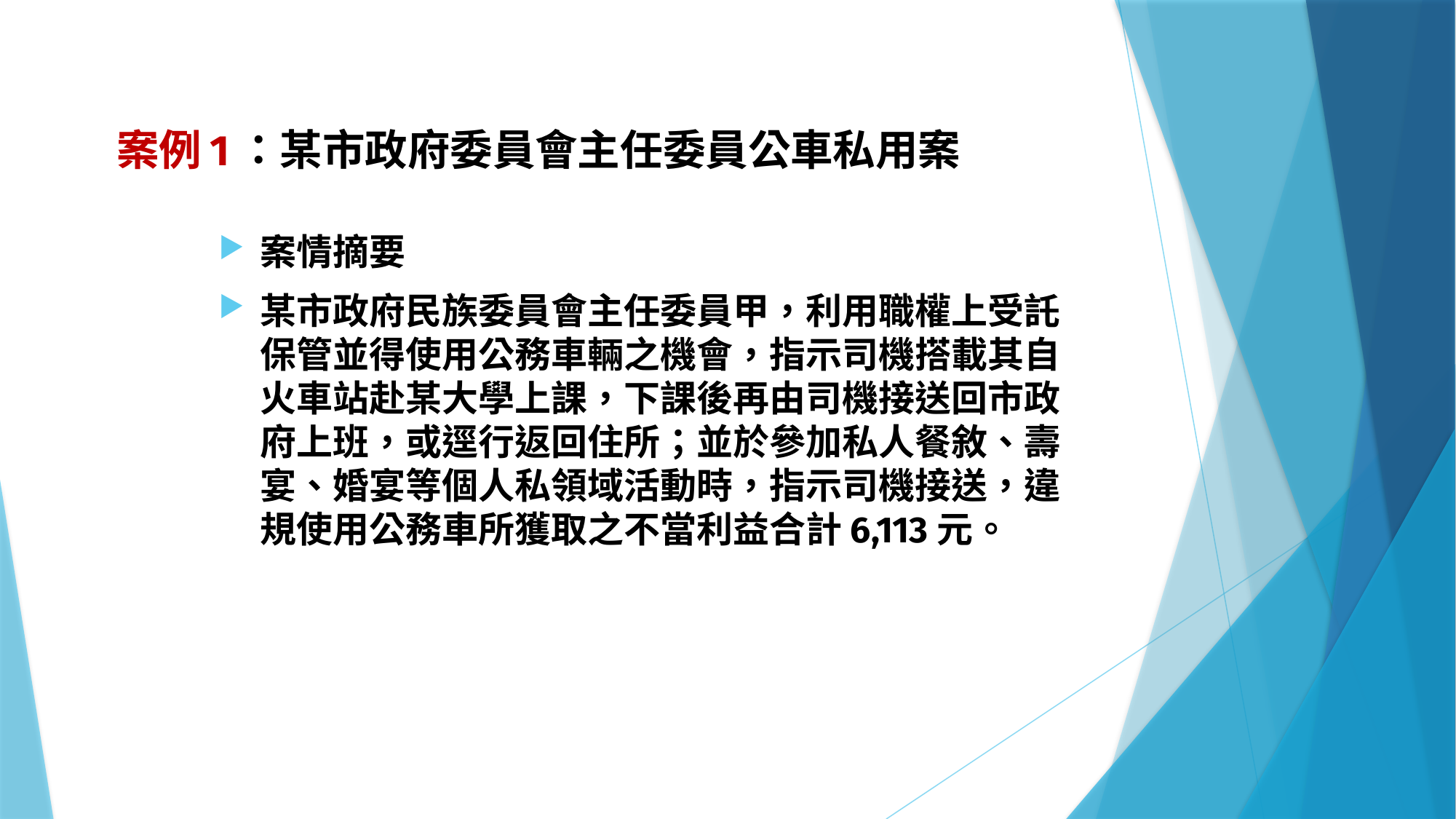

# 案例1：某市政府委員會主任委員公車私用案
案情摘要
某市政府民族委員會主任委員甲，利用職權上受託保管並得使用公務車輛之機會，指示司機搭載其自火車站赴某大學上課，下課後再由司機接送回市政府上班，或逕行返回住所；並於參加私人餐敘、壽宴、婚宴等個人私領域活動時，指示司機接送，違規使用公務車所獲取之不當利益合計6,113元。